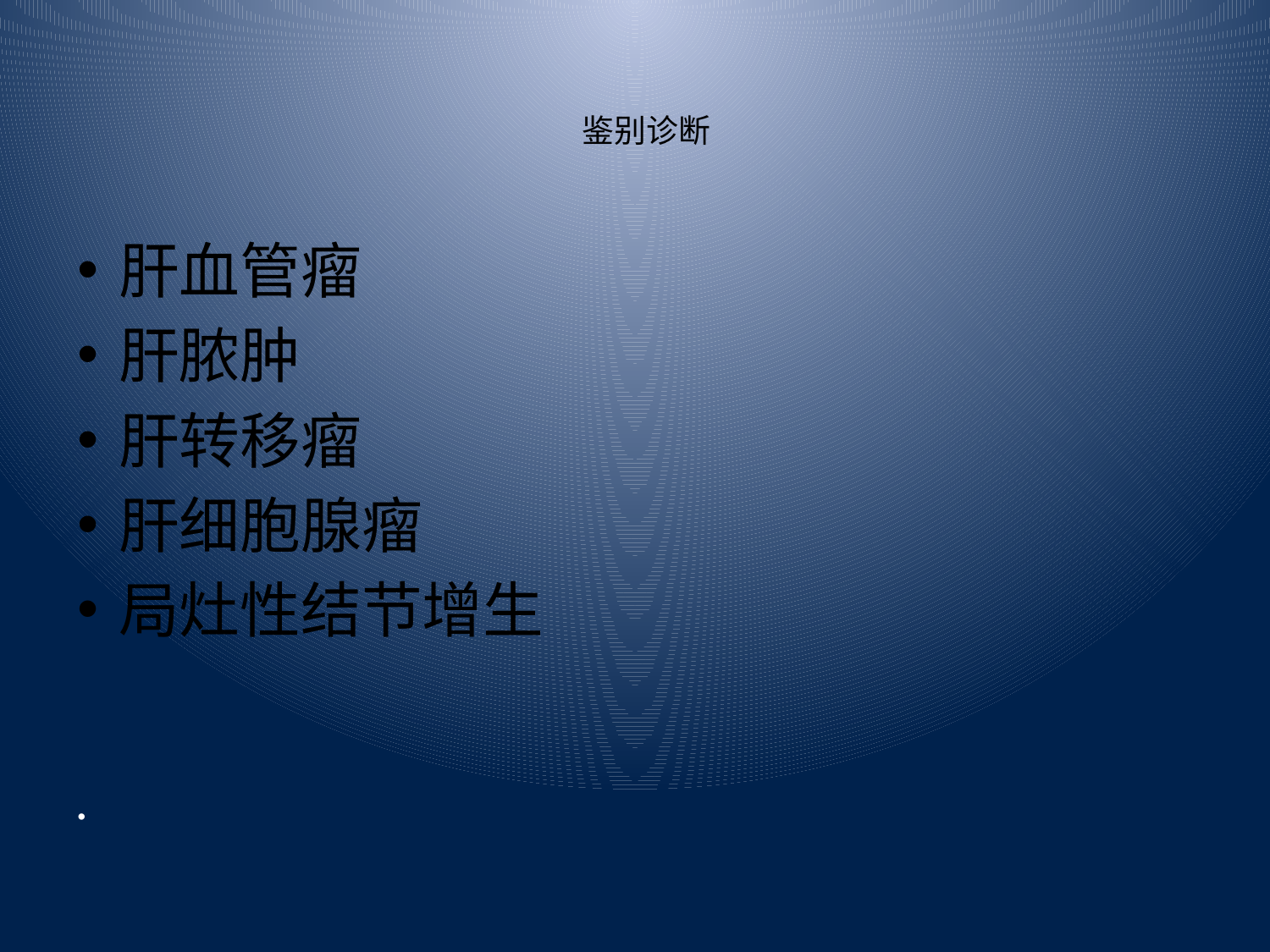

# 鉴别诊断
肝血管瘤
肝脓肿
肝转移瘤
肝细胞腺瘤
局灶性结节增生